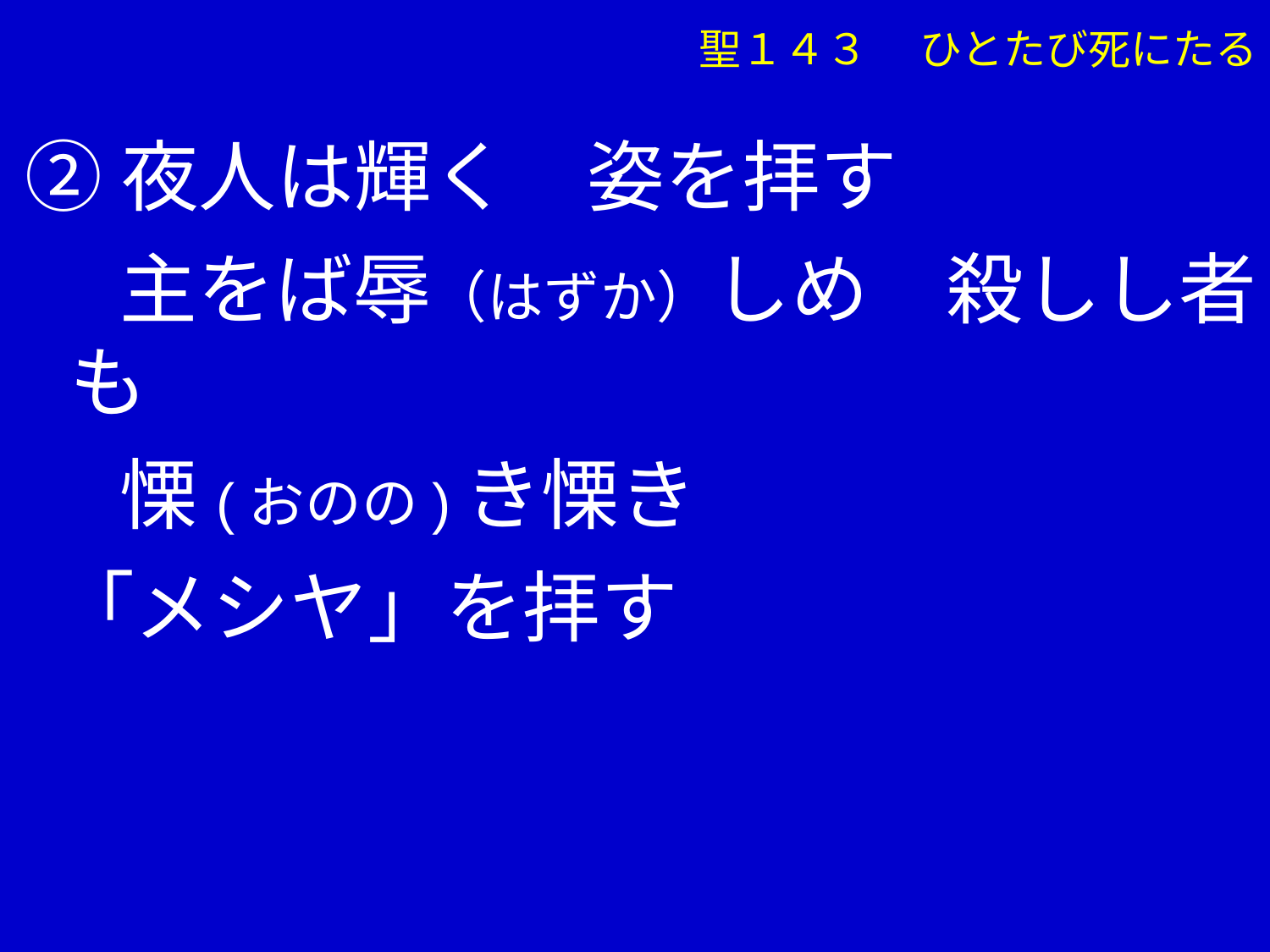

聖１４３ 　ひとたび死にたる
②夜人は輝く　姿を拝す
　 主をば辱（はずか）しめ　殺しし者も
　 慄(おのの)き慄き
   ｢メシヤ」を拝す